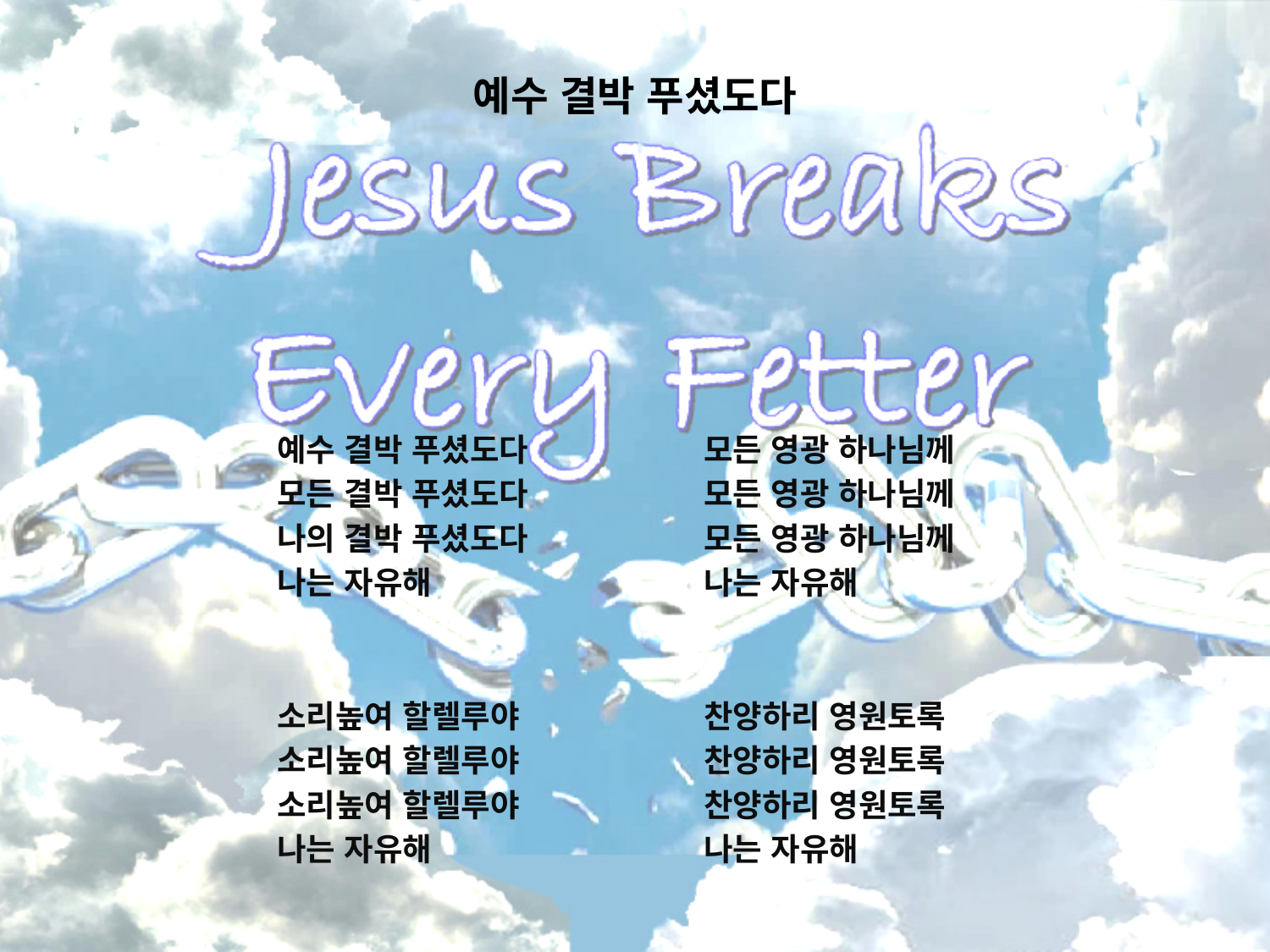

# 예수 결박 푸셨도다
예수 결박 푸셨도다
모든 결박 푸셨도다
나의 결박 푸셨도다
나는 자유해

소리높여 할렐루야
소리높여 할렐루야
소리높여 할렐루야
나는 자유해

모든 영광 하나님께
모든 영광 하나님께
모든 영광 하나님께
나는 자유해

찬양하리 영원토록
찬양하리 영원토록
찬양하리 영원토록
나는 자유해